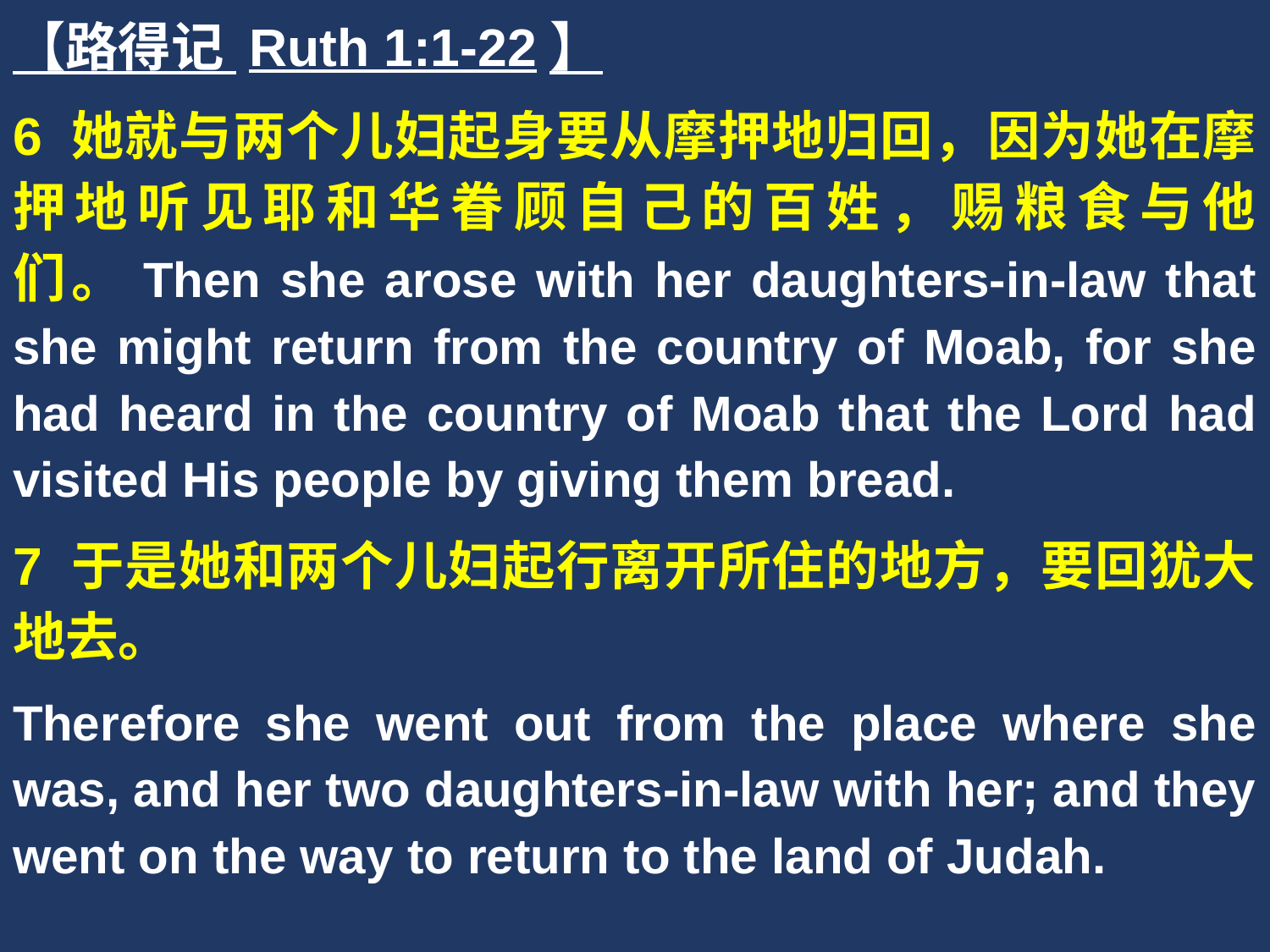

【路得记 Ruth 1:1-22】
6 她就与两个儿妇起身要从摩押地归回，因为她在摩押地听见耶和华眷顾自己的百姓，赐粮食与他们。Then she arose with her daughters-in-law that she might return from the country of Moab, for she had heard in the country of Moab that the Lord had visited His people by giving them bread.
7 于是她和两个儿妇起行离开所住的地方，要回犹大地去。
Therefore she went out from the place where she was, and her two daughters-in-law with her; and they went on the way to return to the land of Judah.